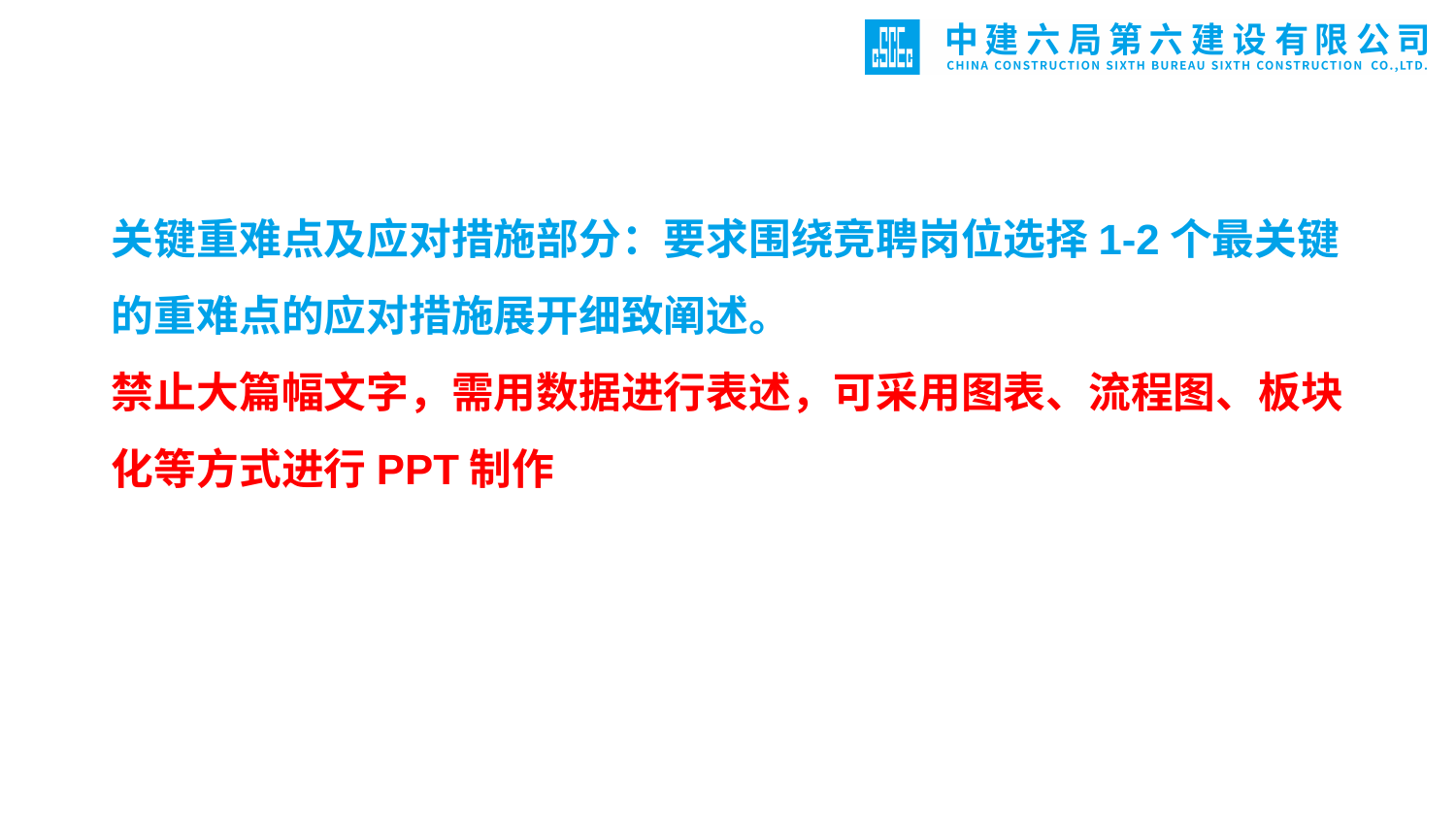

关键重难点及应对措施部分：要求围绕竞聘岗位选择1-2个最关键的重难点的应对措施展开细致阐述。
禁止大篇幅文字，需用数据进行表述，可采用图表、流程图、板块化等方式进行PPT制作